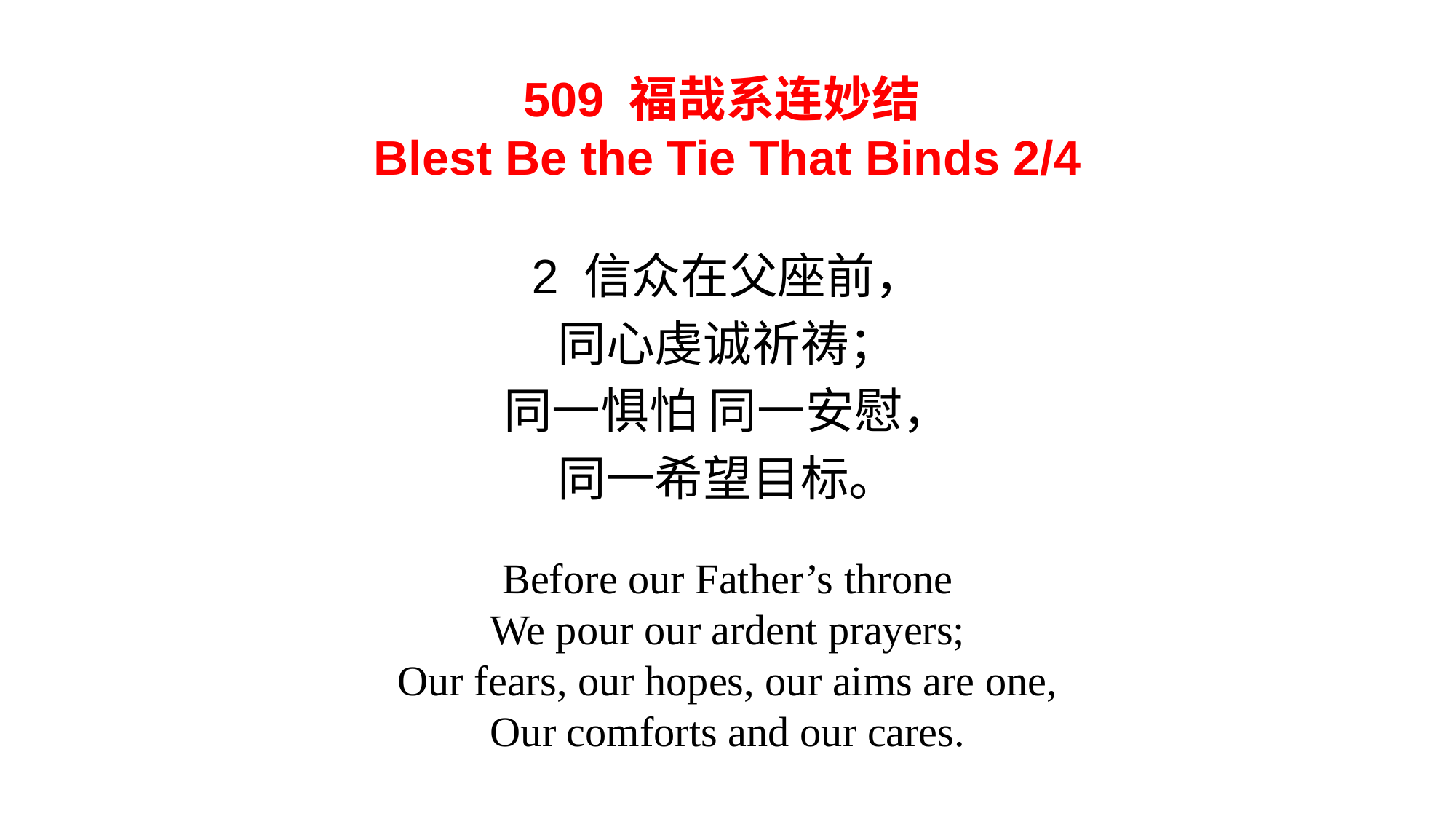

# 509 福哉系连妙结 Blest Be the Tie That Binds 2/4
2 信众在父座前，
同心虔诚祈祷；
同一惧怕 同一安慰，
同一希望目标。

Before our Father’s throne
We pour our ardent prayers;
Our fears, our hopes, our aims are one,
Our comforts and our cares.